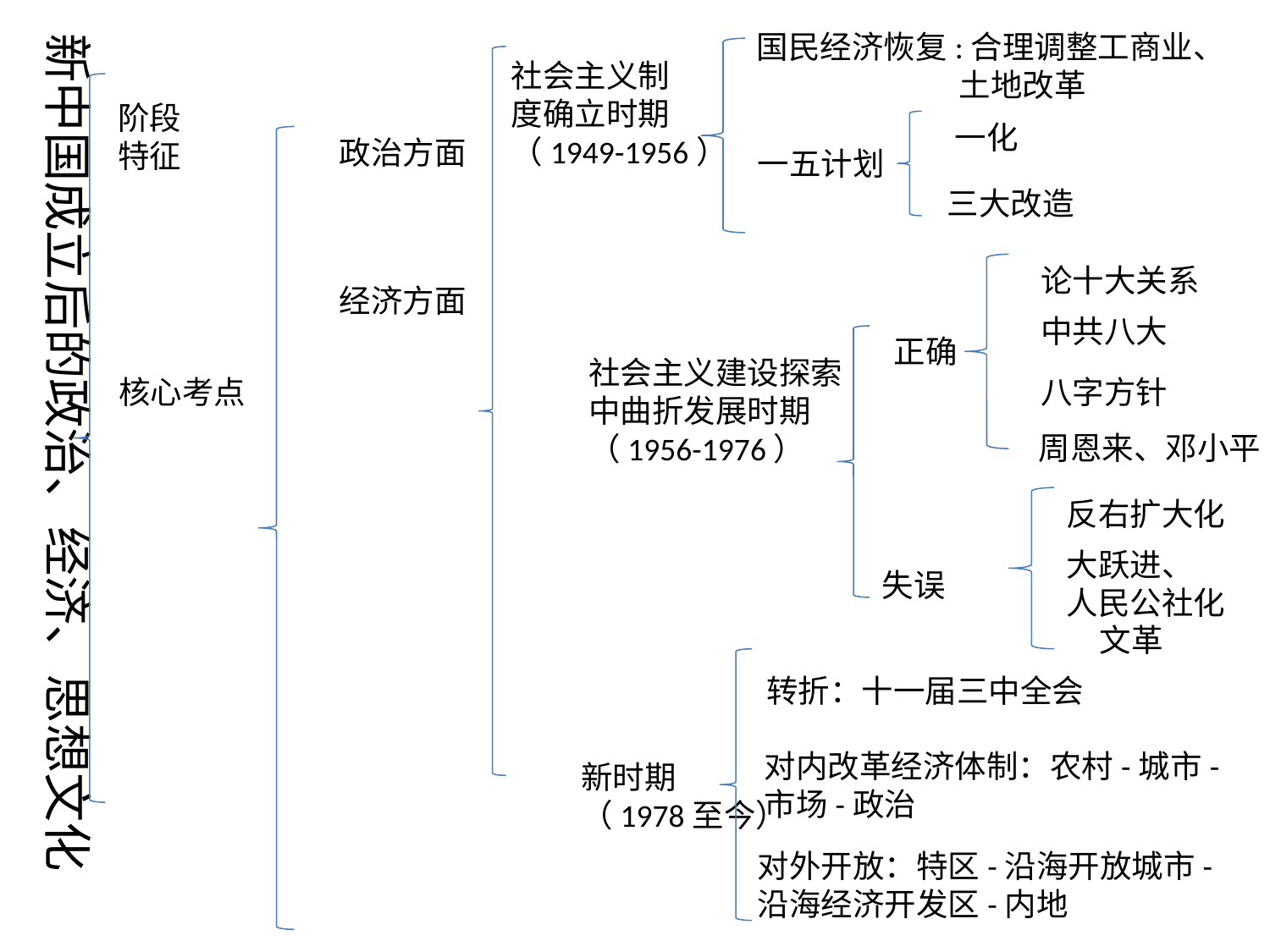

新中国成立后的政治、经济、思想文化
国民经济恢复:合理调整工商业、
                           土地改革

社会主义制
度确立时期
（1949-1956）

阶段
特征
一化

政治方面
一五计划
三大改造

论十大关系
经济方面
中共八大

正确
社会主义建设探索
中曲折发展时期
（1956-1976）
核心考点
八字方针
周恩来、邓小平

反右扩大化
大跃进、
人民公社化
失误
文革

转折：十一届三中全会
对内改革经济体制：农村-城市-市场-政治
新时期
（1978至今）
对外开放：特区-沿海开放城市-沿海经济开发区-内地